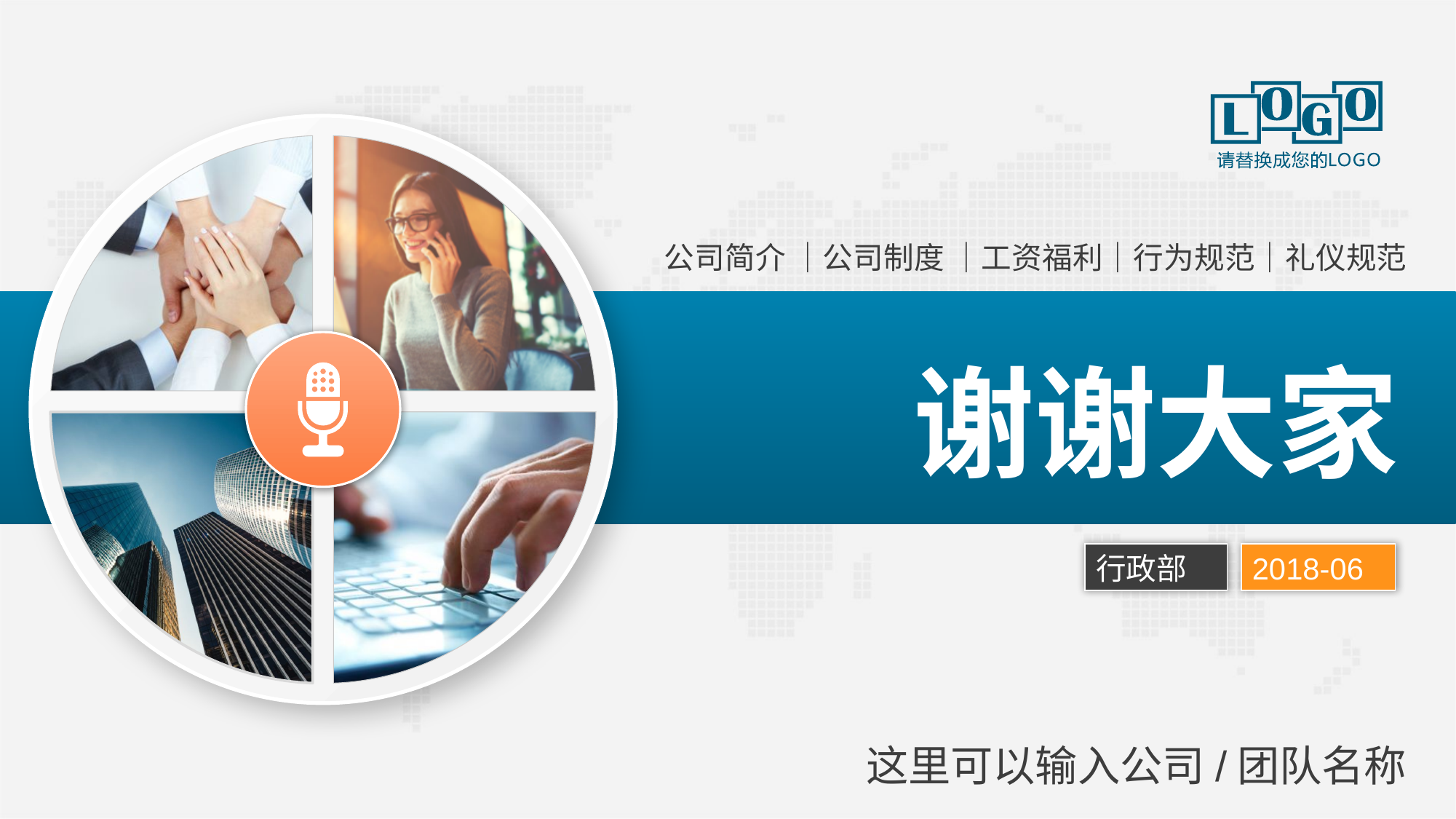

公司简介 ｜公司制度 ｜工资福利｜行为规范｜礼仪规范

谢谢大家

行政部
2018-06
这里可以输入公司/团队名称